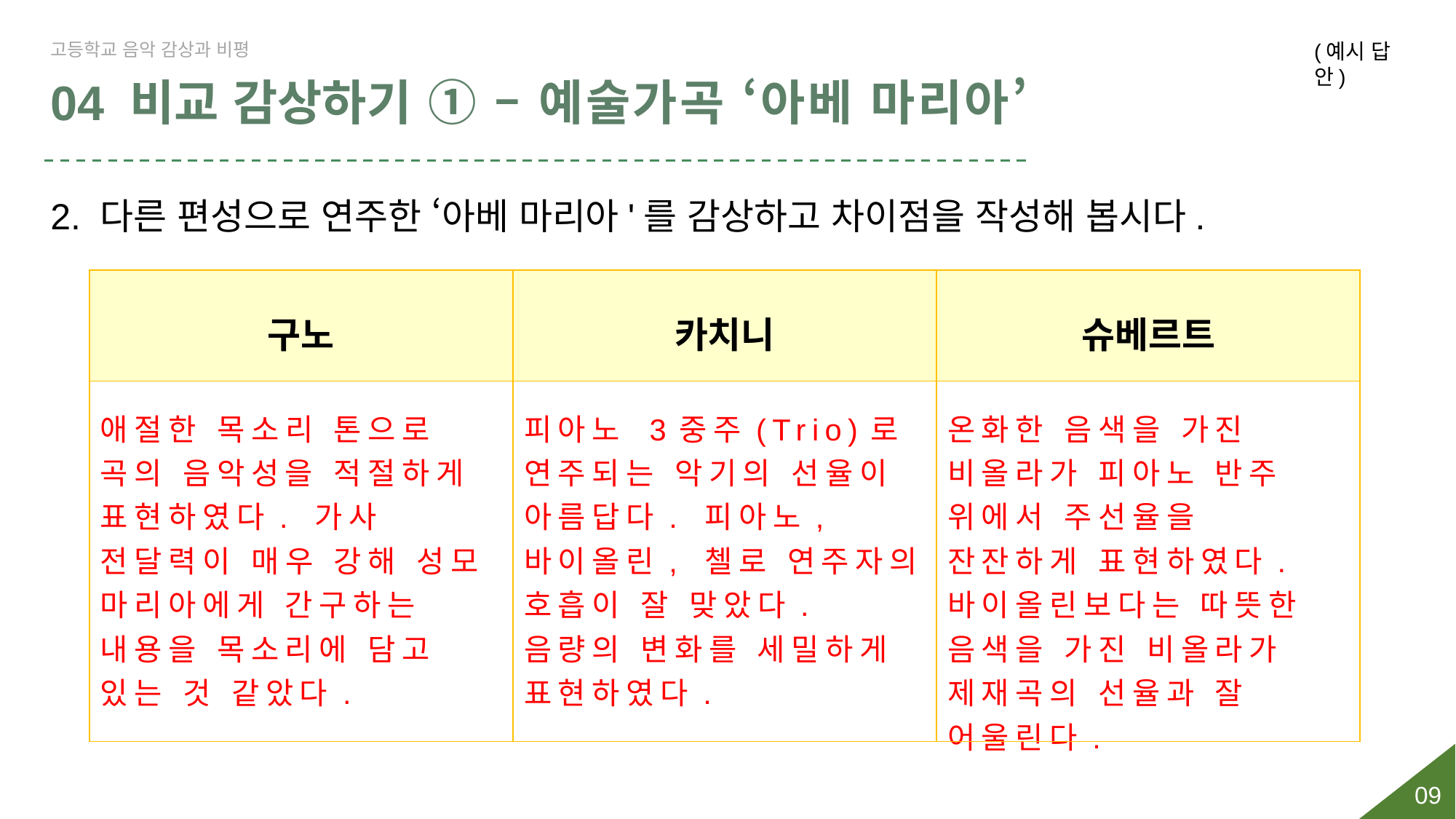

고등학교 음악 감상과 비평
04 비교 감상하기 ① – 예술가곡 ‘아베 마리아’
2. 다른 편성으로 연주한 ‘아베 마리아'를 감상하고 차이점을 작성해 봅시다.
(예시 답안)
| 구노 | 카치니 | 슈베르트 |
| --- | --- | --- |
| 애절한 목소리 톤으로 곡의 음악성을 적절하게 표현하였다. 가사 전달력이 매우 강해 성모 마리아에게 간구하는 내용을 목소리에 담고 있는 것 같았다. | 피아노 3중주(Trio)로 연주되는 악기의 선율이 아름답다. 피아노, 바이올린, 첼로 연주자의 호흡이 잘 맞았다. 음량의 변화를 세밀하게 표현하였다. | 온화한 음색을 가진 비올라가 피아노 반주 위에서 주선율을 잔잔하게 표현하였다. 바이올린보다는 따뜻한 음색을 가진 비올라가 제재곡의 선율과 잘 어울린다. |
 구노
 카치니
 슈베르트

09